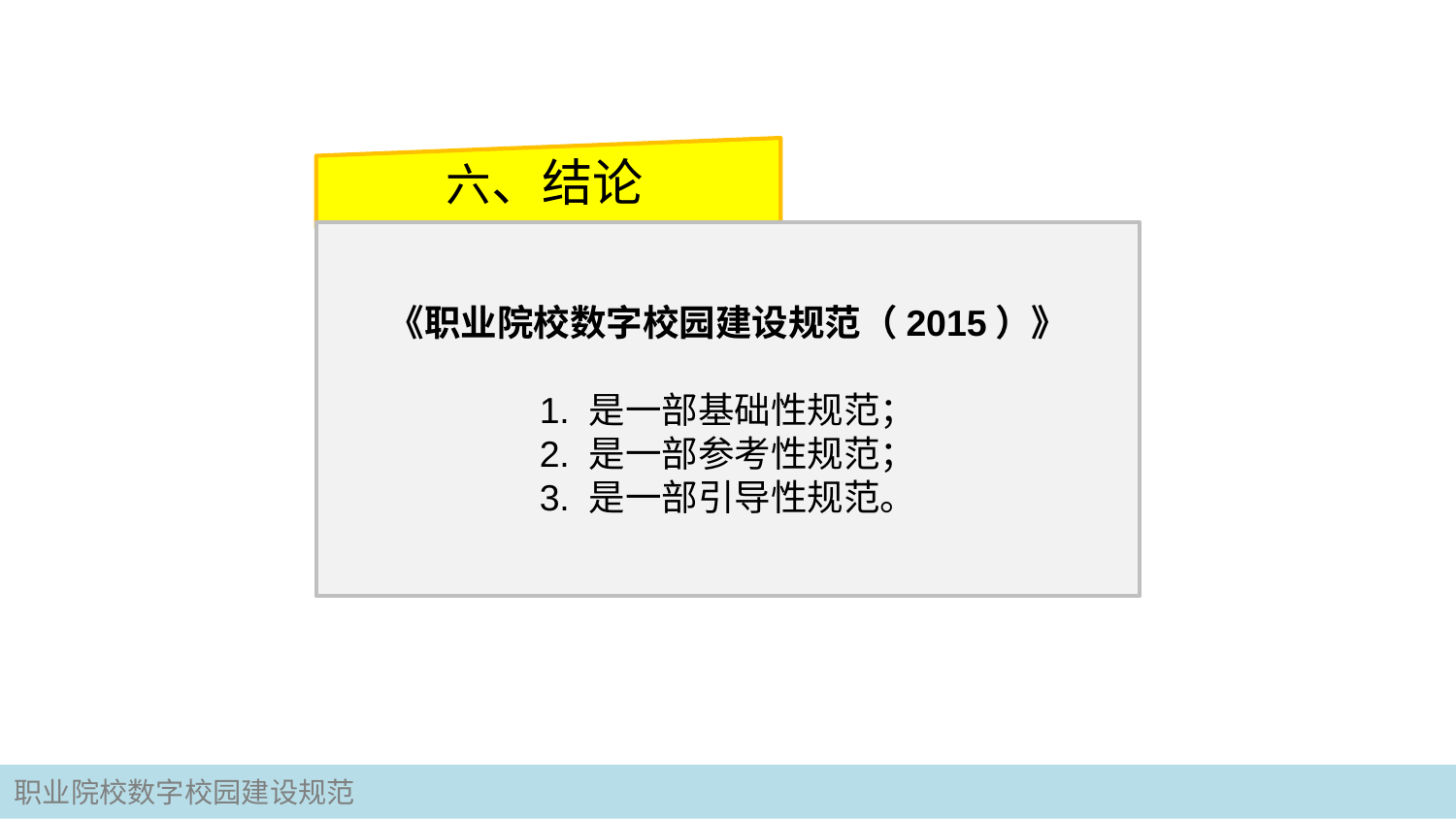

# 六、结论
《职业院校数字校园建设规范（2015）》

1. 是一部基础性规范；
2. 是一部参考性规范；
3. 是一部引导性规范。
职业院校数字校园建设规范